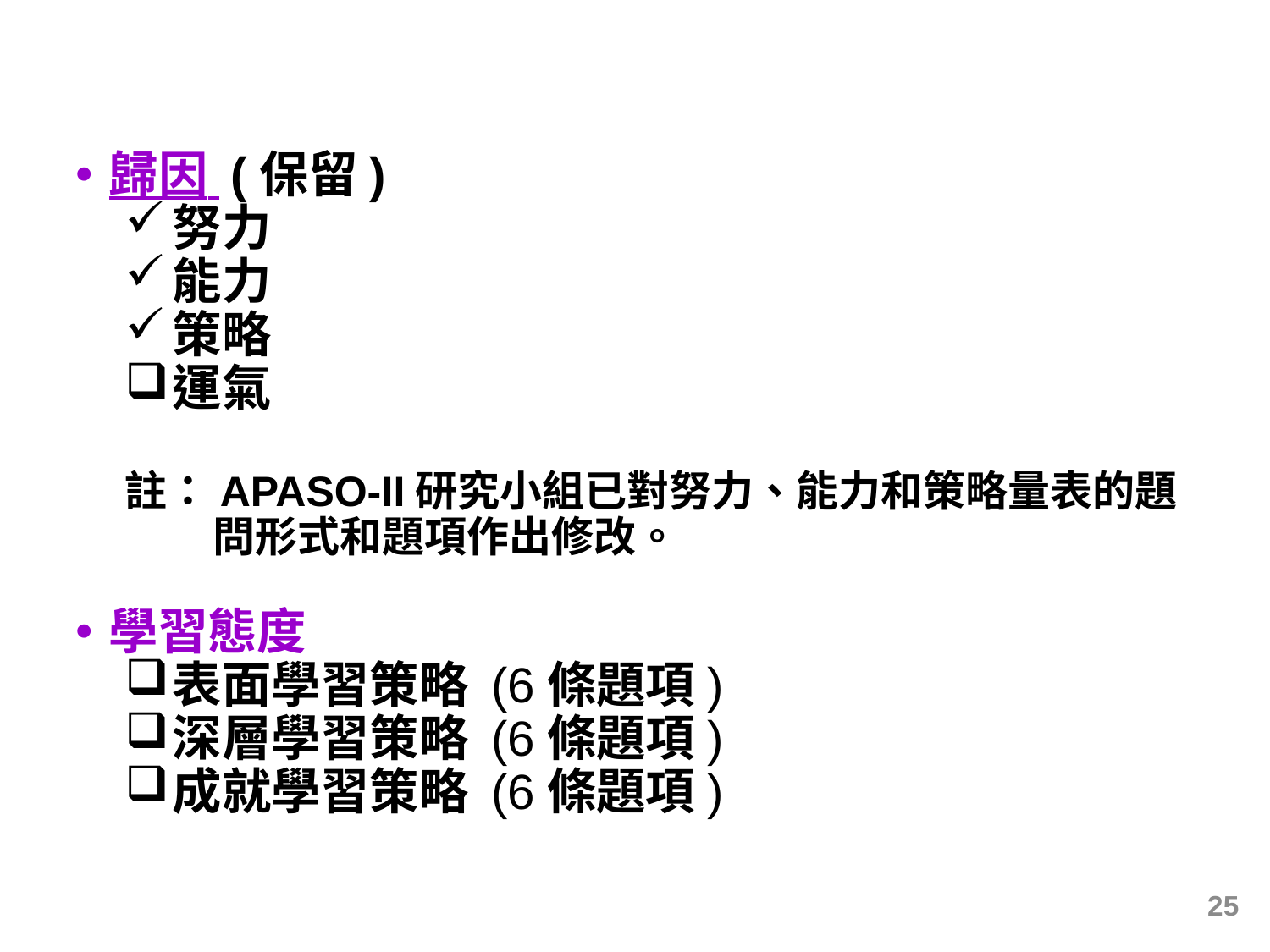

過去的量表和副量表: 小學
歸因 (保留)
努力
能力
策略
運氣

註：APASO-II研究小組已對努力、能力和策略量表的題問形式和題項作出修改。

學習態度
表面學習策略 (6條題項)
深層學習策略 (6條題項)
成就學習策略 (6條題項)
25